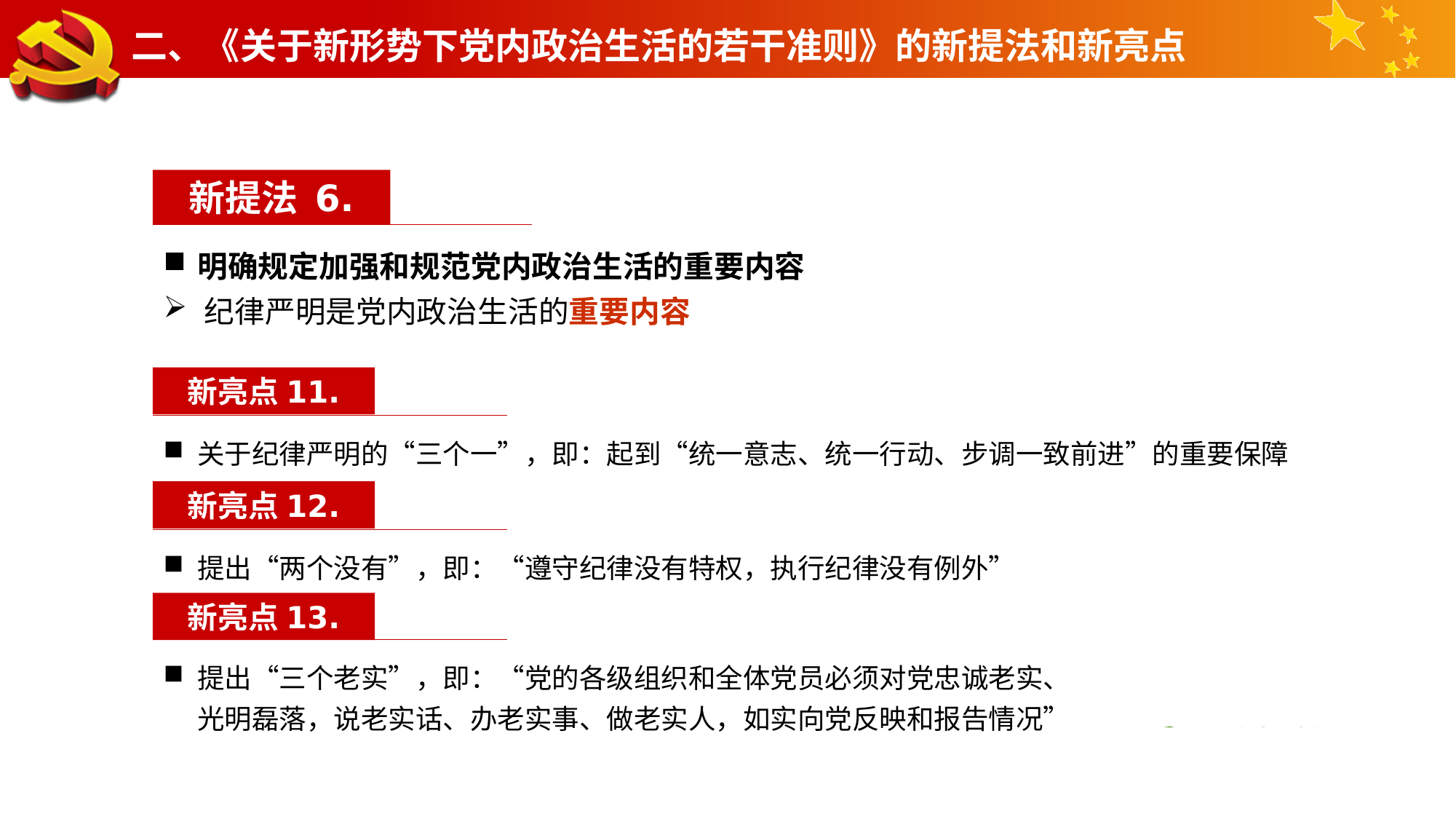

二、《关于新形势下党内政治生活的若干准则》的新提法和新亮点
新提法 6.
明确规定加强和规范党内政治生活的重要内容
纪律严明是党内政治生活的重要内容
新亮点11.
关于纪律严明的“三个一”，即：起到“统一意志、统一行动、步调一致前进”的重要保障作用
新亮点12.
提出“两个没有”，即：“遵守纪律没有特权，执行纪律没有例外”
新亮点13.
提出“三个老实”，即：“党的各级组织和全体党员必须对党忠诚老实、光明磊落，说老实话、办老实事、做老实人，如实向党反映和报告情况”